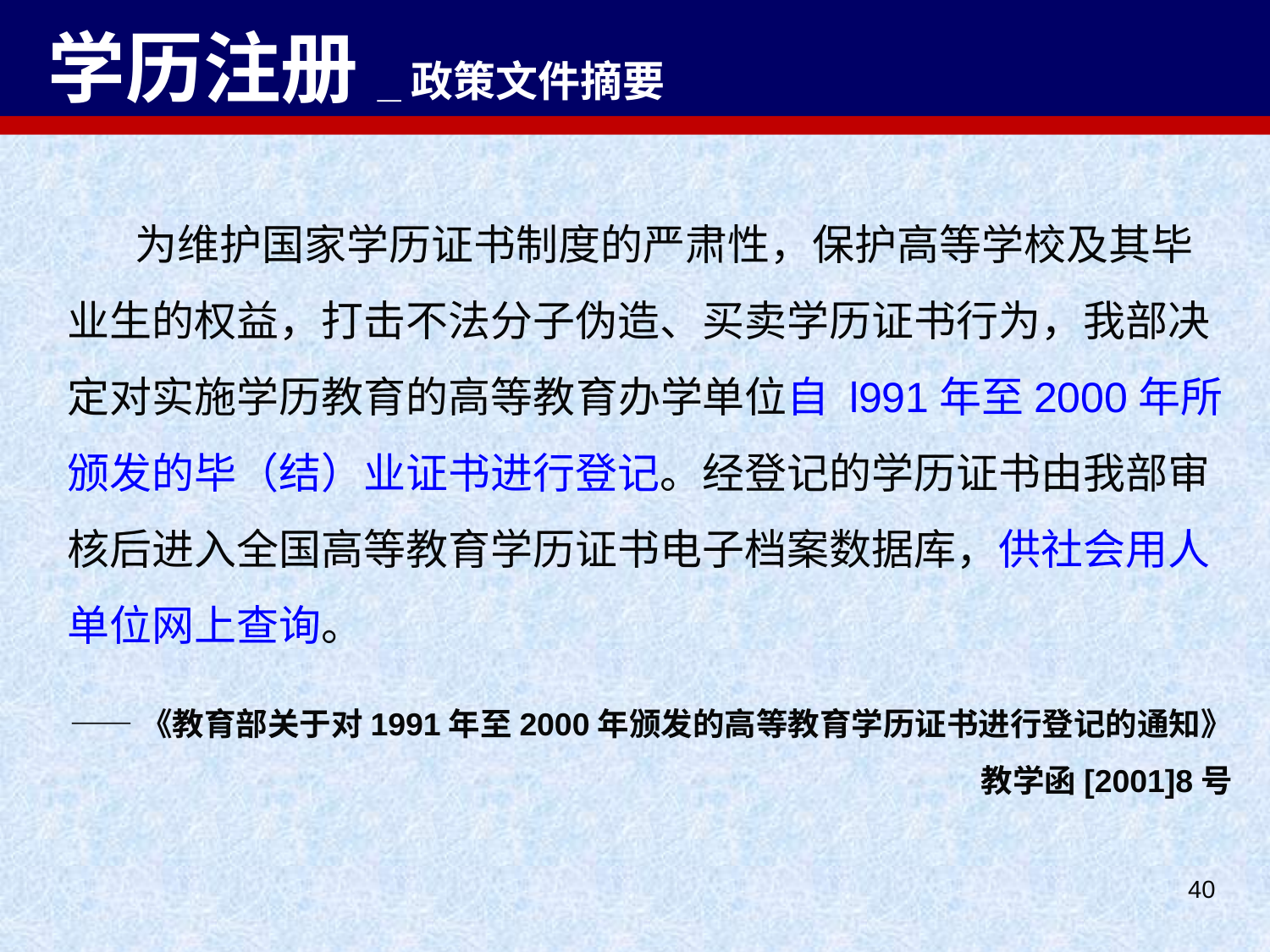

学历注册_政策文件摘要
      为维护国家学历证书制度的严肃性，保护高等学校及其毕业生的权益，打击不法分子伪造、买卖学历证书行为，我部决定对实施学历教育的高等教育办学单位自 l991年至2000年所颁发的毕（结）业证书进行登记。经登记的学历证书由我部审核后进入全国高等教育学历证书电子档案数据库，供社会用人单位网上查询。
——《教育部关于对1991年至2000年颁发的高等教育学历证书进行登记的通知》教学函[2001]8号

40